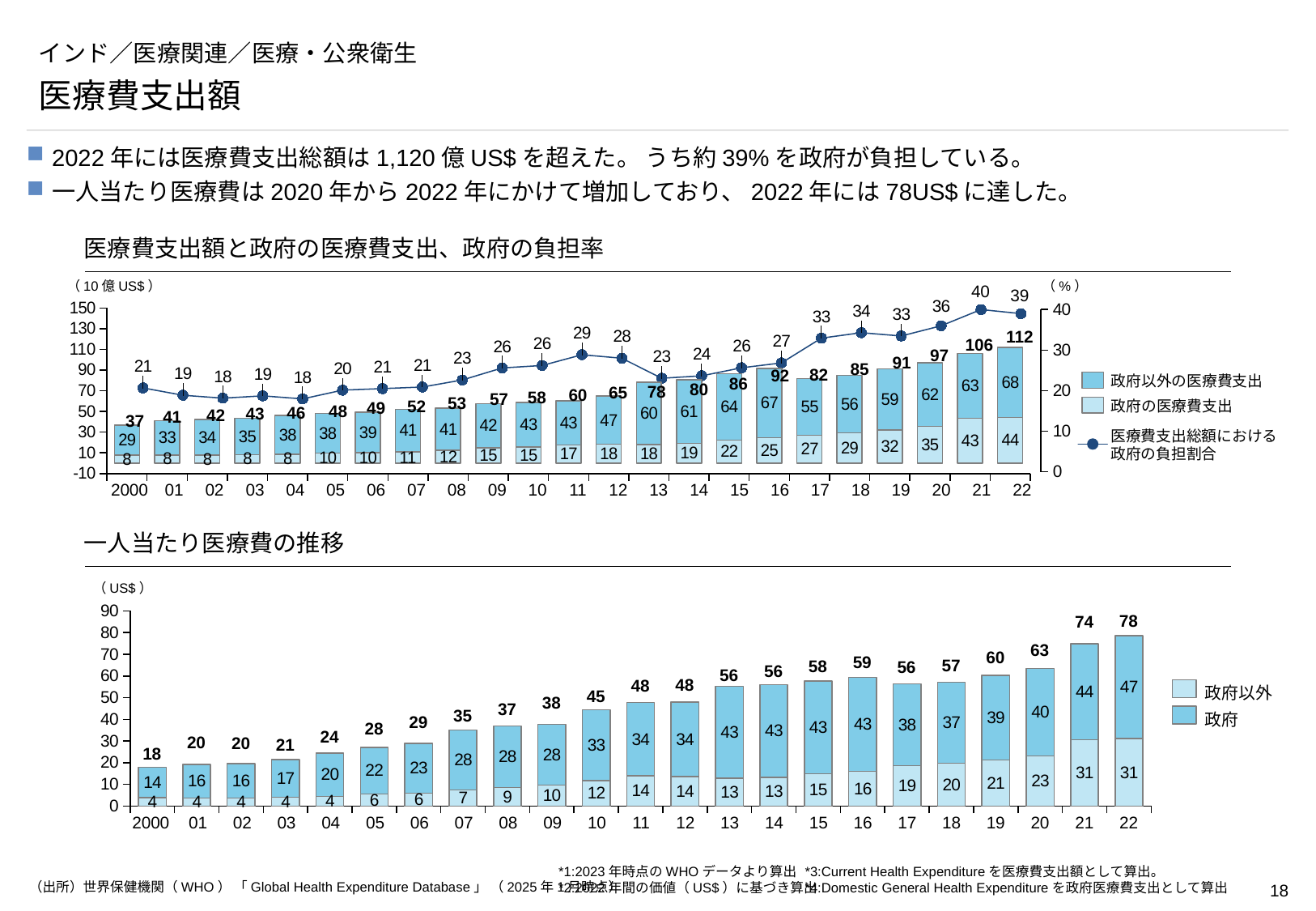

# インド／医療関連／医療・公衆衛生
医療費支出額
2022年には医療費支出総額は1,120億US$を超えた。 うち約39%を政府が負担している。
一人当たり医療費は2020年から2022年にかけて増加しており、2022年には78US$に達した。
医療費支出額と政府の医療費支出、政府の負担率
40
（10億US$）
（%）
39

### Chart

| Category |  |  |  |
|---|---|---|---|

### Chart

| Category |  |
|---|---|
112
106
97
91
85
82
92
86
政府以外の医療費支出

80
78
65
60
58
57
53
52
49
48
46
政府の医療費支出
43

42
41
37
医療費支出総額における 政府の負担割合

2000
01
02
03
04
05
06
07
08
09
10
11
12
13
14
15
16
17
18
19
20
21
22
一人当たり医療費の推移
（US$）

### Chart

| Category |  |  |
|---|---|---|
78
74
63
60
59
57
58
56
56
56
48
48
45

政府以外
38
37
35
29

政府
28
24
20
20
21
18
2000
01
02
03
04
05
06
07
08
09
10
11
12
13
14
15
16
17
18
19
20
21
22
*1:2023年時点のWHOデータより算出
*2:2022年間の価値（US$）に基づき算出
*3:Current Health Expenditureを医療費支出額として算出。
*4:Domestic General Health Expenditureを政府医療費支出として算出
（出所）世界保健機関（WHO） 「Global Health Expenditure Database」 （2025年1月時点）